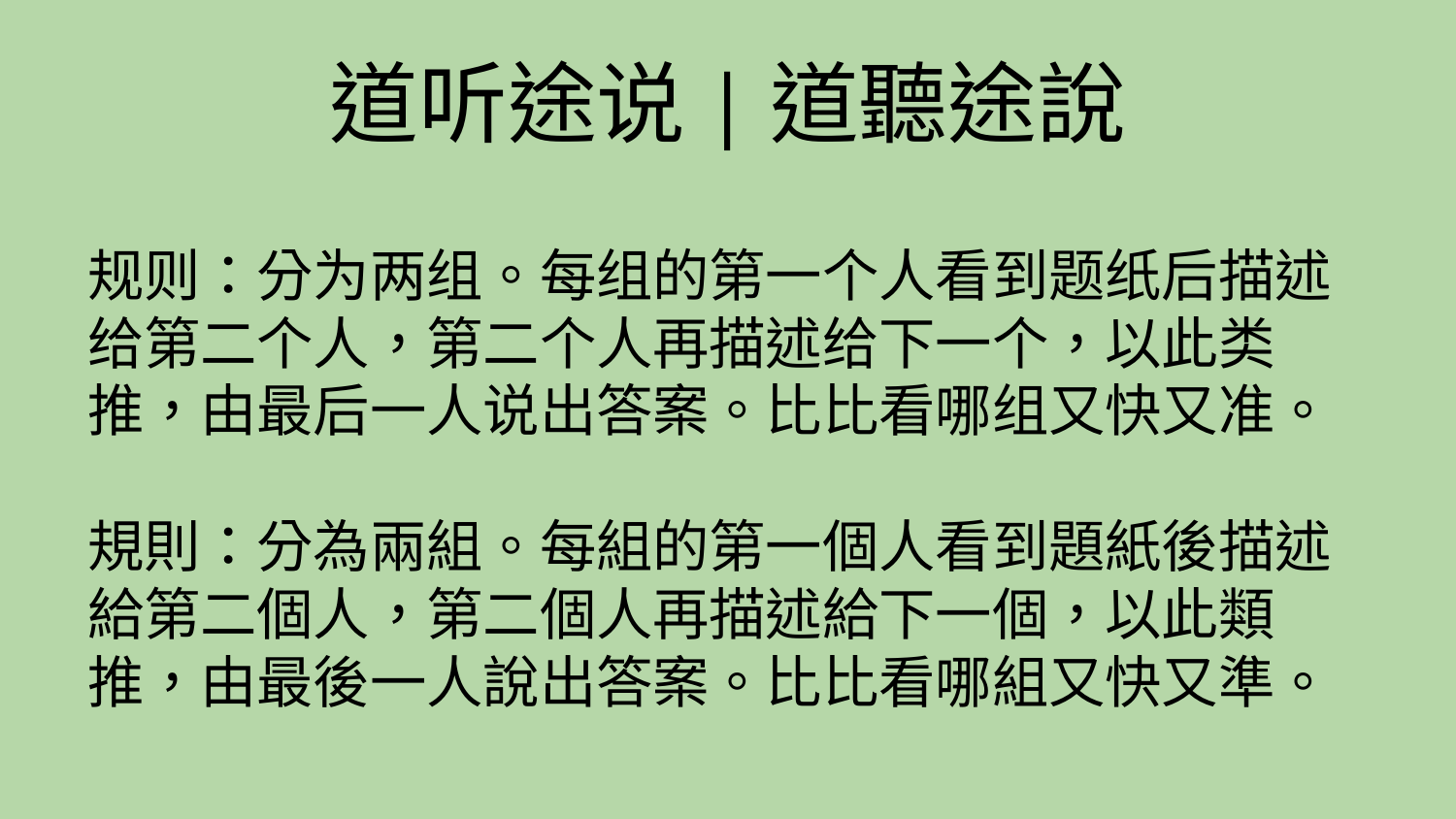

# 道听途说|道聽途說
规则：分为两组。每组的第一个人看到题纸后描述给第二个人，第二个人再描述给下一个，以此类推，由最后一人说出答案。比比看哪组又快又准。

規則：分為兩組。每組的第一個人看到題紙後描述給第二個人，第二個人再描述給下一個，以此類推，由最後一人說出答案。比比看哪組又快又準。